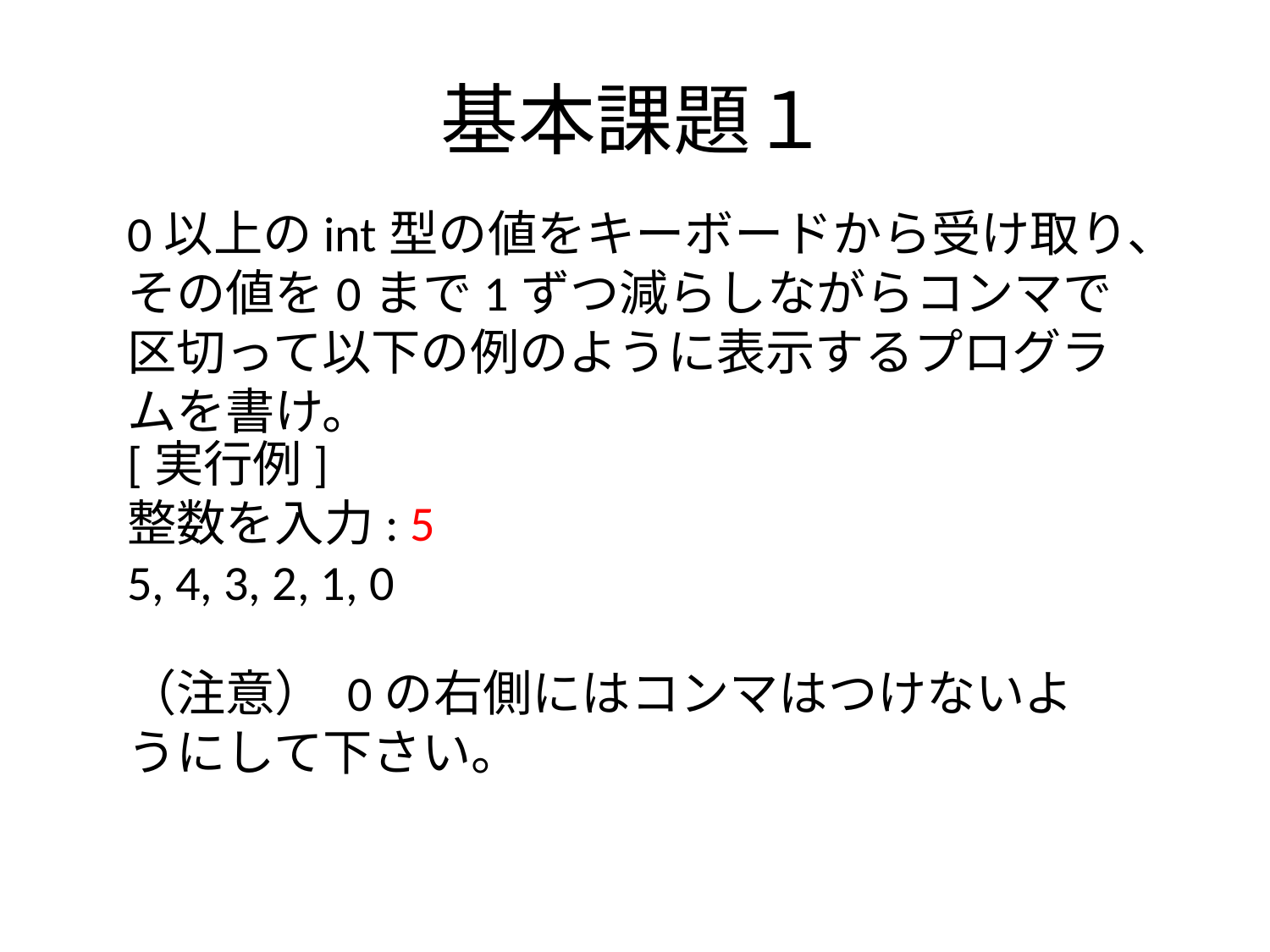

# 基本課題１
0以上のint型の値をキーボードから受け取り、その値を0まで1ずつ減らしながらコンマで区切って以下の例のように表示するプログラムを書け。
[実行例]
整数を入力: 5
5, 4, 3, 2, 1, 0
（注意） 0の右側にはコンマはつけないようにして下さい。